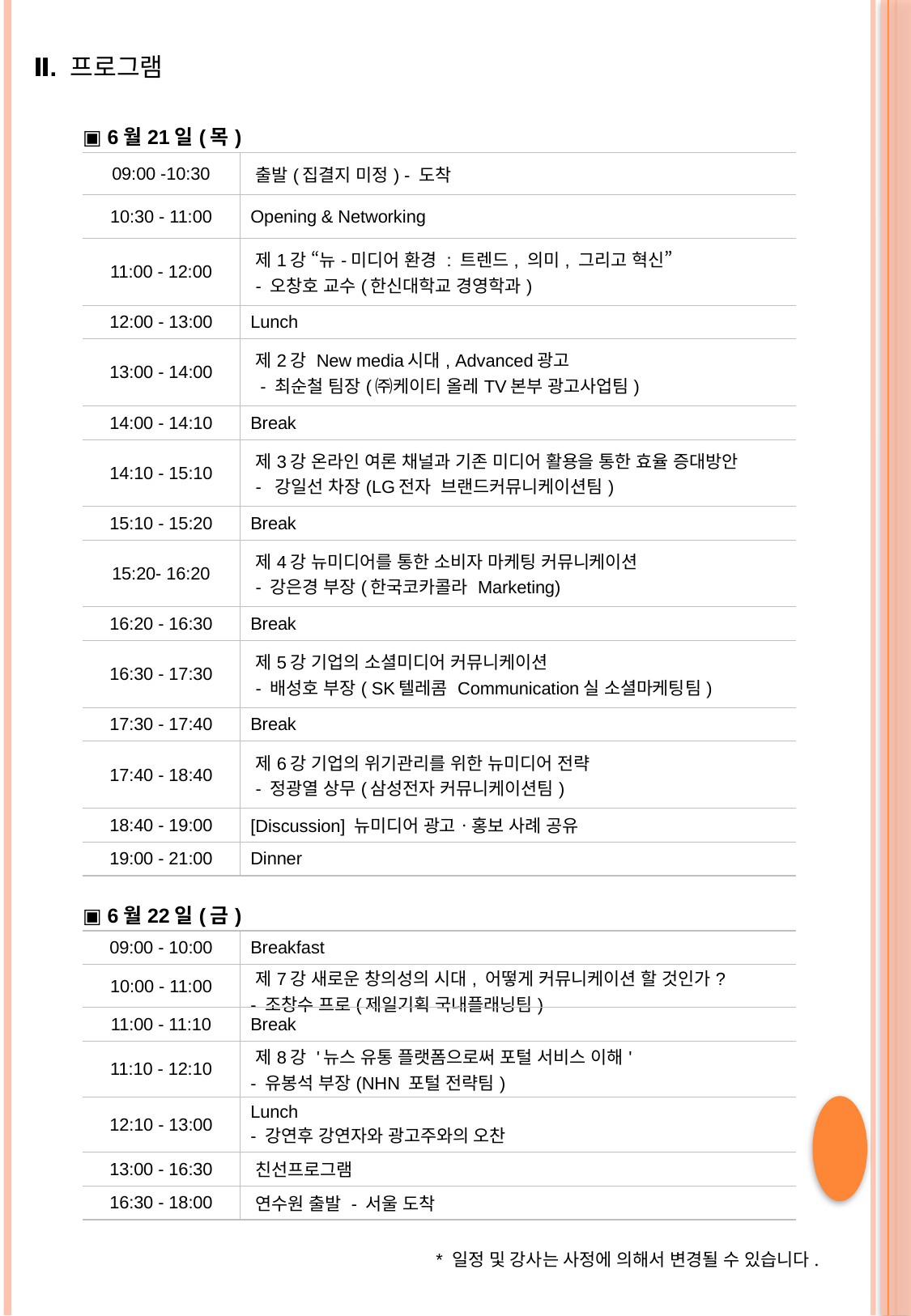

Ⅱ. 프로그램
| ▣ 6월21일(목) |  |
| --- | --- |
| 09:00 -10:30 | 출발(집결지 미정) - 도착 |
| 10:30 - 11:00 | Opening & Networking |
| 11:00 - 12:00 | 제1강 “뉴-미디어 환경 : 트렌드, 의미, 그리고 혁신” - 오창호 교수(한신대학교 경영학과) |
| 12:00 - 13:00 | Lunch |
| 13:00 - 14:00 | 제2강 New media시대, Advanced광고 - 최순철 팀장(㈜케이티 올레TV본부 광고사업팀) |
| 14:00 - 14:10 | Break |
| 14:10 - 15:10 | 제3강 온라인 여론 채널과 기존 미디어 활용을 통한 효율 증대방안 - 강일선 차장(LG전자 브랜드커뮤니케이션팀) |
| 15:10 - 15:20 | Break |
| 15:20- 16:20 | 제4강 뉴미디어를 통한 소비자 마케팅 커뮤니케이션 - 강은경 부장(한국코카콜라 Marketing) |
| 16:20 - 16:30 | Break |
| 16:30 - 17:30 | 제5강 기업의 소셜미디어 커뮤니케이션 - 배성호 부장( SK텔레콤 Communication실 소셜마케팅팀) |
| 17:30 - 17:40 | Break |
| 17:40 - 18:40 | 제6강 기업의 위기관리를 위한 뉴미디어 전략 - 정광열 상무(삼성전자 커뮤니케이션팀) |
| 18:40 - 19:00 | [Discussion] 뉴미디어 광고ㆍ홍보 사례 공유 |
| 19:00 - 21:00 | Dinner |
|  |  |
| ▣ 6월22일(금) |  |
| 09:00 - 10:00 | Breakfast |
| 10:00 - 11:00 | 제7강 새로운 창의성의 시대, 어떻게 커뮤니케이션 할 것인가? - 조창수 프로(제일기획 국내플래닝팀) |
| 11:00 - 11:10 | Break |
| 11:10 - 12:10 | 제8강 '뉴스 유통 플랫폼으로써 포털 서비스 이해' - 유봉석 부장(NHN 포털 전략팀) |
| 12:10 - 13:00 | Lunch - 강연후 강연자와 광고주와의 오찬 |
| 13:00 - 16:30 | 친선프로그램 |
| 16:30 - 18:00 | 연수원 출발 - 서울 도착 |
 * 일정 및 강사는 사정에 의해서 변경될 수 있습니다.